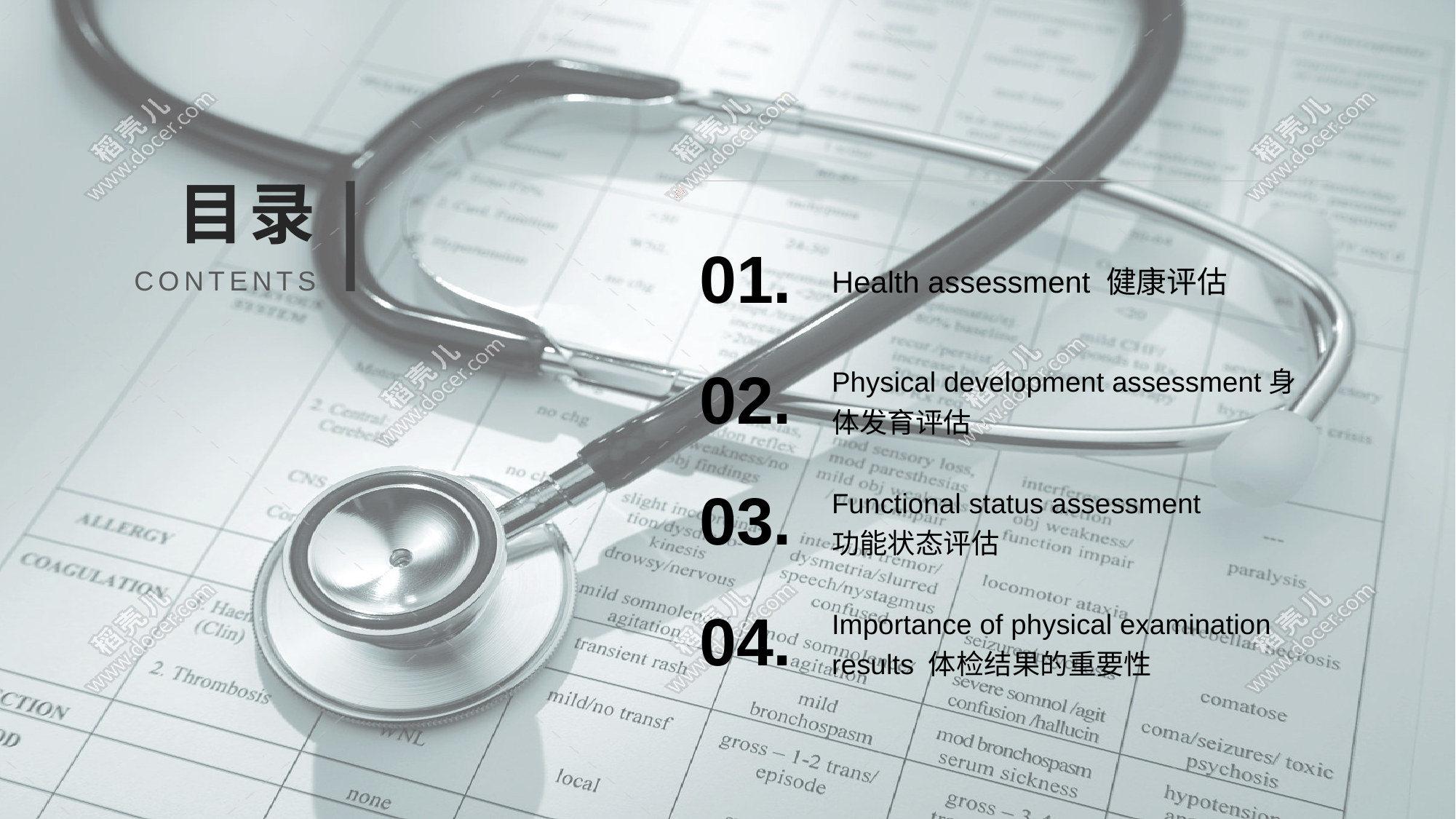

目录

01.
Health assessment 健康评估
CONTENTS
02.
Physical development assessment身体发育评估
03.
Functional status assessment
功能状态评估
04.
Importance of physical examination results 体检结果的重要性